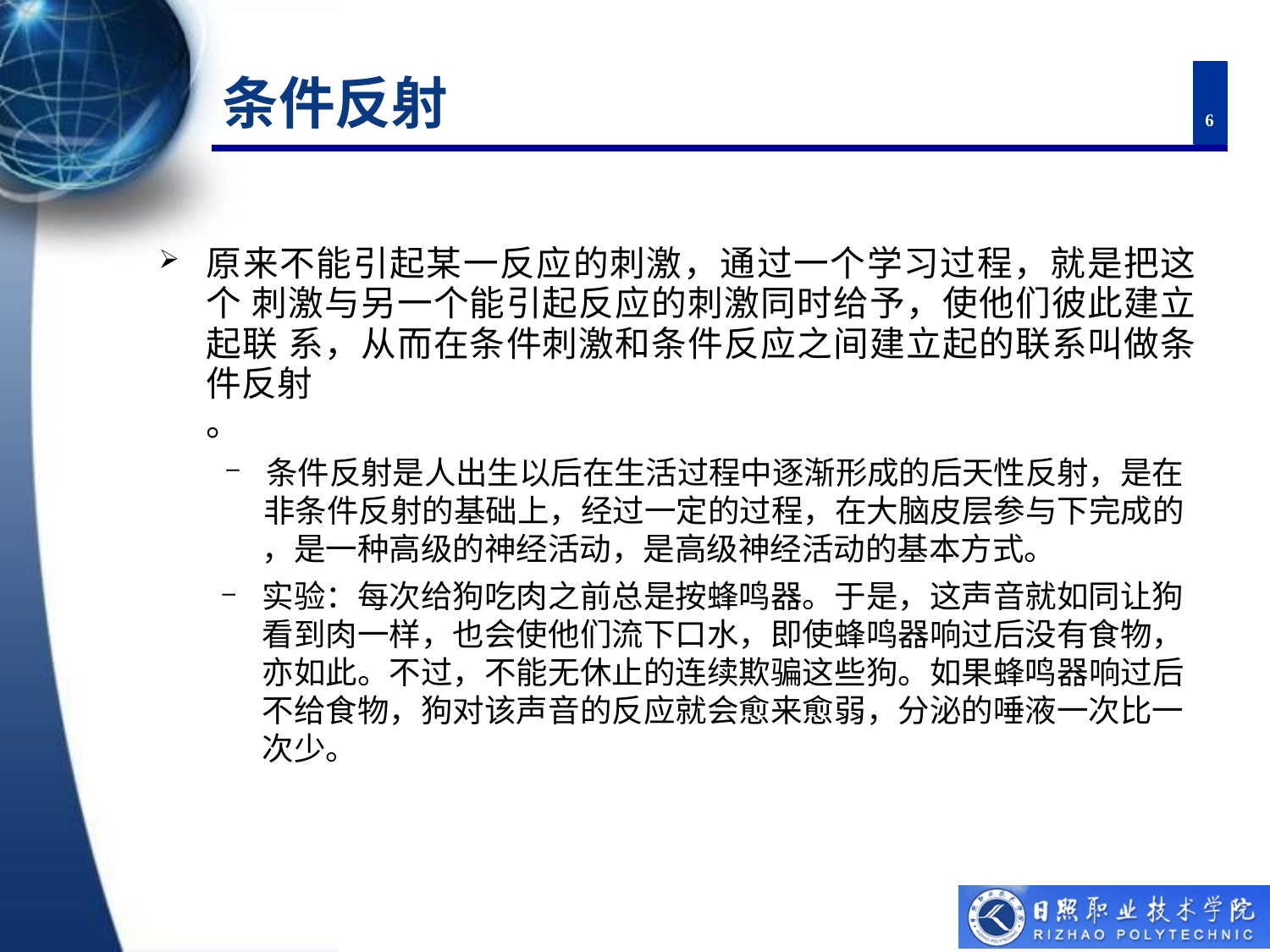

# 条件反射
6
原来不能引起某一反应的刺激，通过一个学习过程，就是把这个 刺激与另一个能引起反应的刺激同时给予，使他们彼此建立起联 系，从而在条件刺激和条件反应之间建立起的联系叫做条件反射
。
条件反射是人出生以后在生活过程中逐渐形成的后天性反射，是在
非条件反射的基础上，经过一定的过程，在大脑皮层参与下完成的
，是一种高级的神经活动，是高级神经活动的基本方式。
实验：每次给狗吃肉之前总是按蜂鸣器。于是，这声音就如同让狗 看到肉一样，也会使他们流下口水，即使蜂鸣器响过后没有食物， 亦如此。不过，不能无休止的连续欺骗这些狗。如果蜂鸣器响过后 不给食物，狗对该声音的反应就会愈来愈弱，分泌的唾液一次比一 次少。